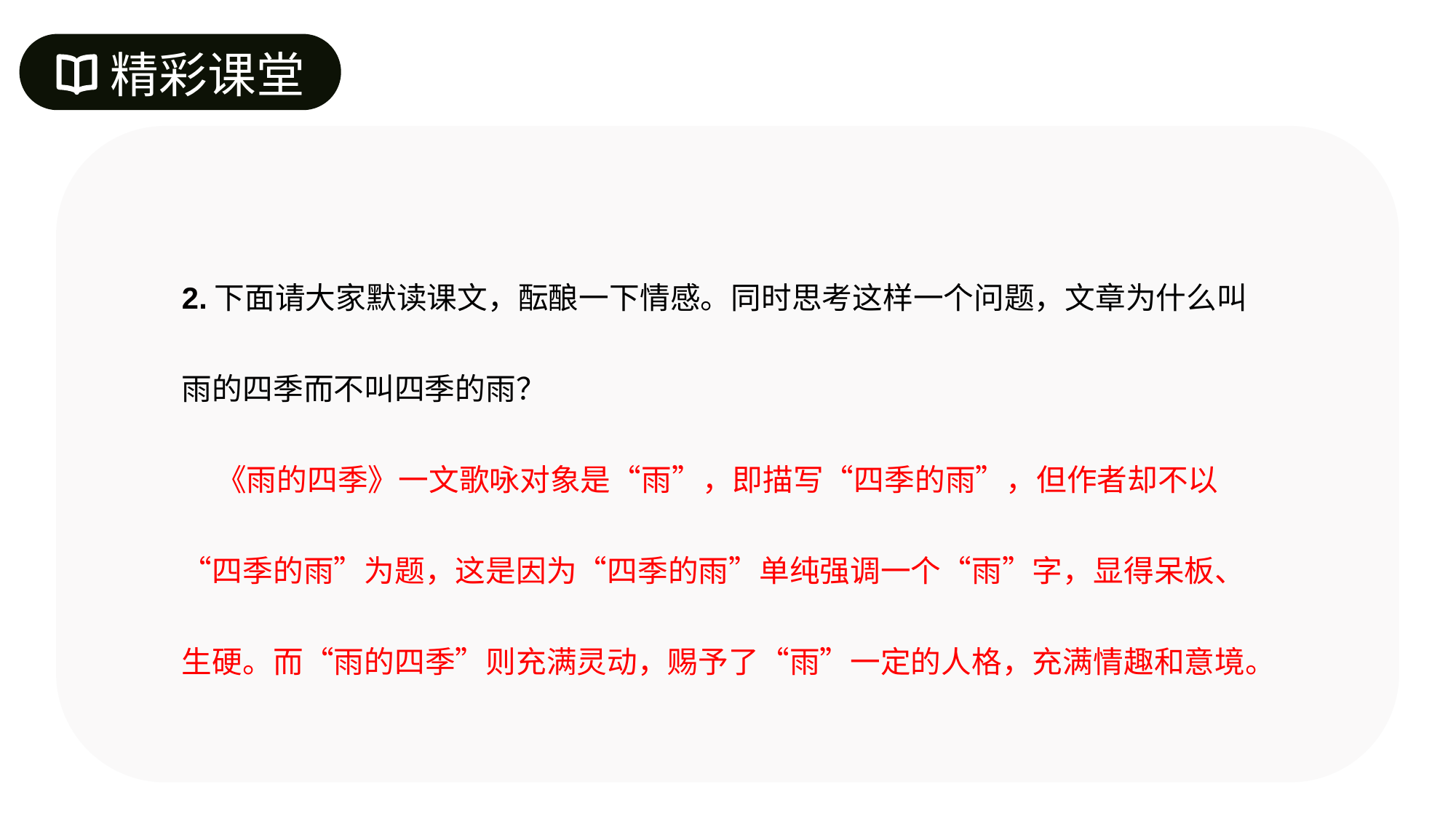

精彩课堂

2.下面请大家默读课文，酝酿一下情感。同时思考这样一个问题，文章为什么叫雨的四季而不叫四季的雨？
    《雨的四季》一文歌咏对象是“雨”，即描写“四季的雨”，但作者却不以“四季的雨”为题，这是因为“四季的雨”单纯强调一个“雨”字，显得呆板、生硬。而“雨的四季”则充满灵动，赐予了“雨”一定的人格，充满情趣和意境。